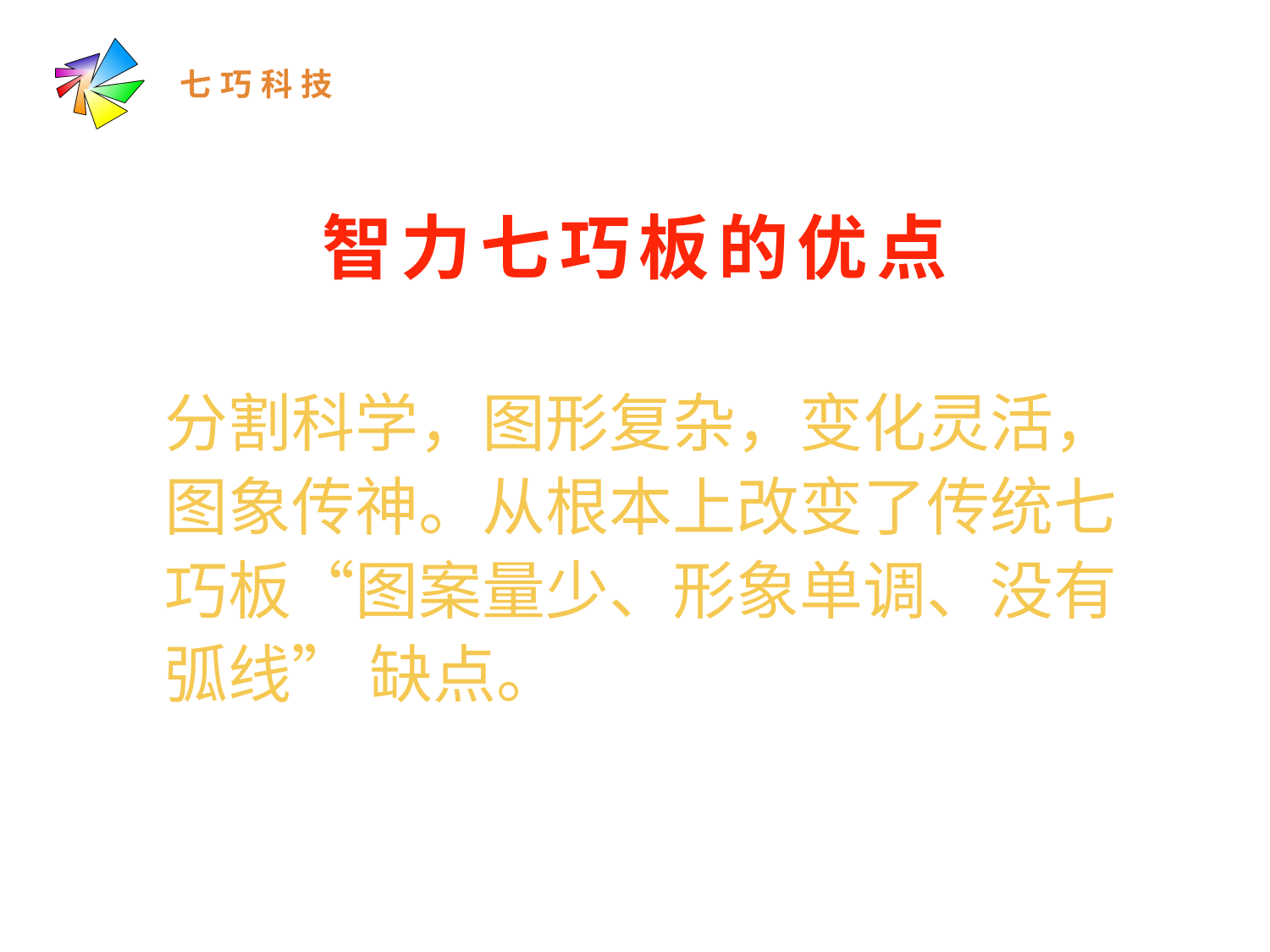

智力七巧板的优点
分割科学，图形复杂，变化灵活，图象传神。从根本上改变了传统七巧板“图案量少、形象单调、没有弧线” 缺点。